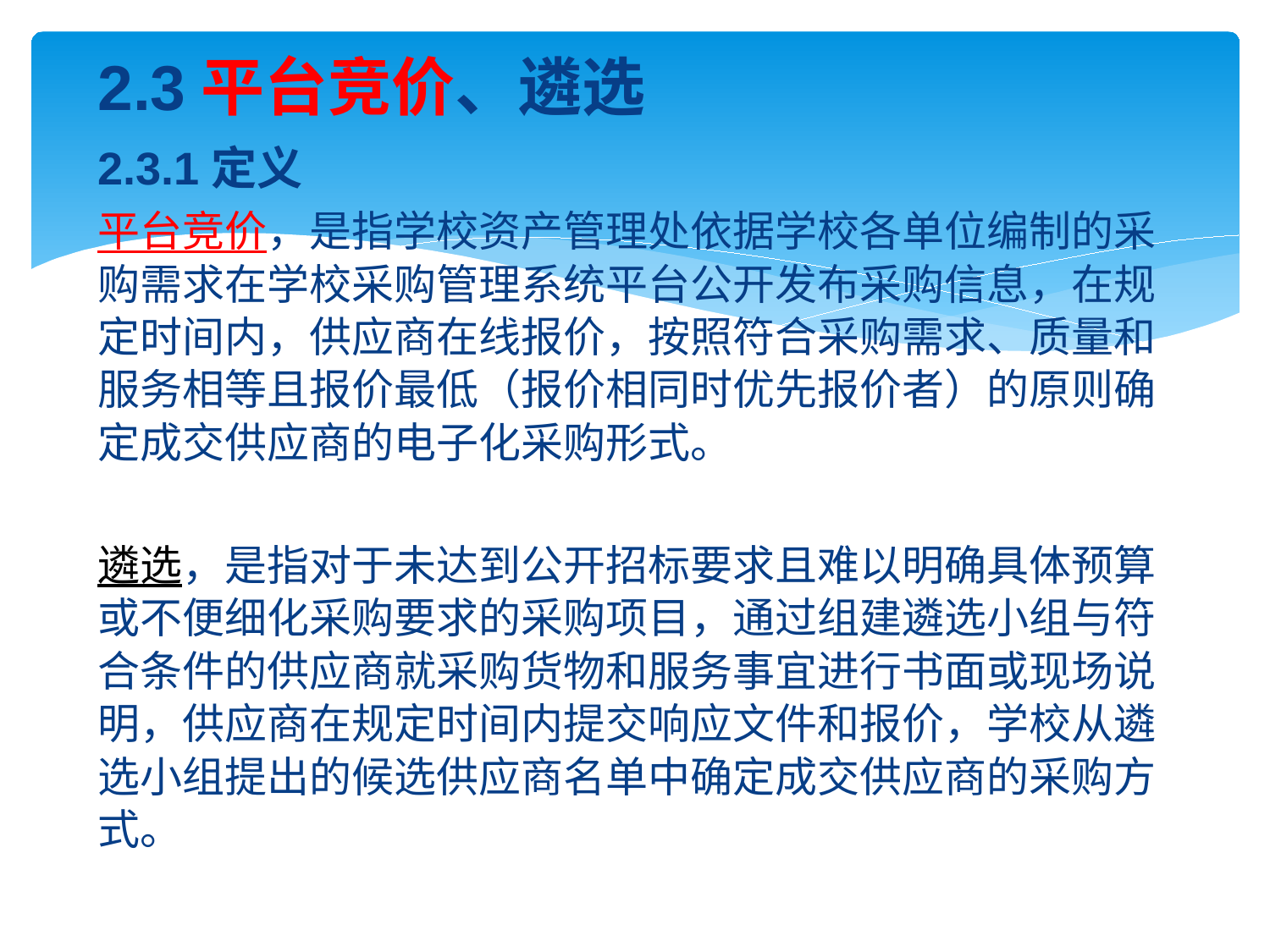

2.3平台竞价、遴选
2.3.1定义
平台竞价，是指学校资产管理处依据学校各单位编制的采购需求在学校采购管理系统平台公开发布采购信息，在规定时间内，供应商在线报价，按照符合采购需求、质量和服务相等且报价最低（报价相同时优先报价者）的原则确定成交供应商的电子化采购形式。

遴选，是指对于未达到公开招标要求且难以明确具体预算或不便细化采购要求的采购项目，通过组建遴选小组与符合条件的供应商就采购货物和服务事宜进行书面或现场说明，供应商在规定时间内提交响应文件和报价，学校从遴选小组提出的候选供应商名单中确定成交供应商的采购方式。